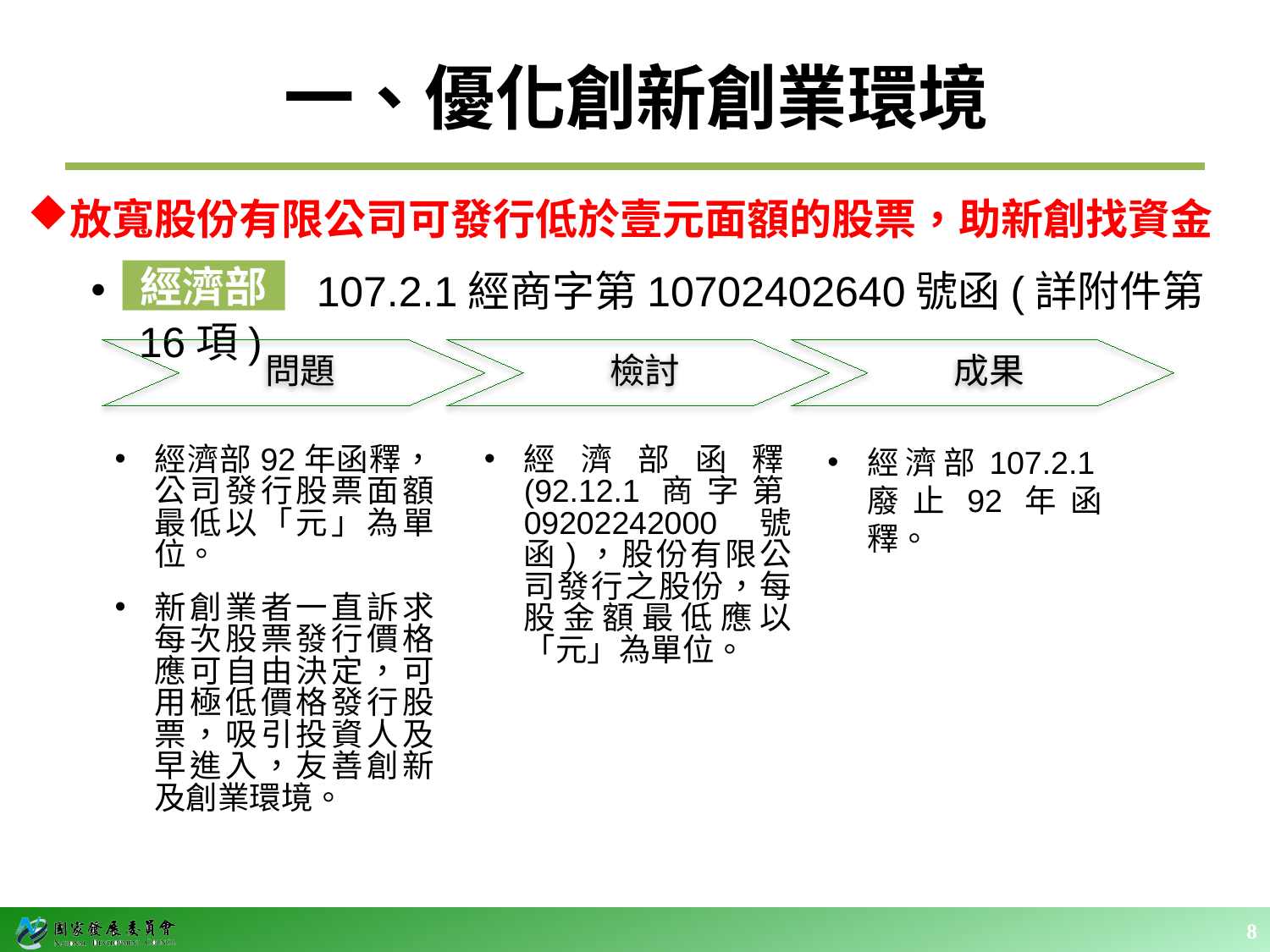

# 一、優化創新創業環境
放寬股份有限公司可發行低於壹元面額的股票，助新創找資金
               107.2.1經商字第10702402640號函(詳附件第16項)

經濟部
問題
檢討
成果
經濟部107.2.1廢止92年函釋。
經濟部函釋(92.12.1商字第09202242000號函)，股份有限公司發行之股份，每股金額最低應以「元」為單位。
經濟部92年函釋，公司發行股票面額最低以「元」為單位。
新創業者一直訴求每次股票發行價格應可自由決定，可用極低價格發行股票，吸引投資人及早進入，友善創新及創業環境。

8